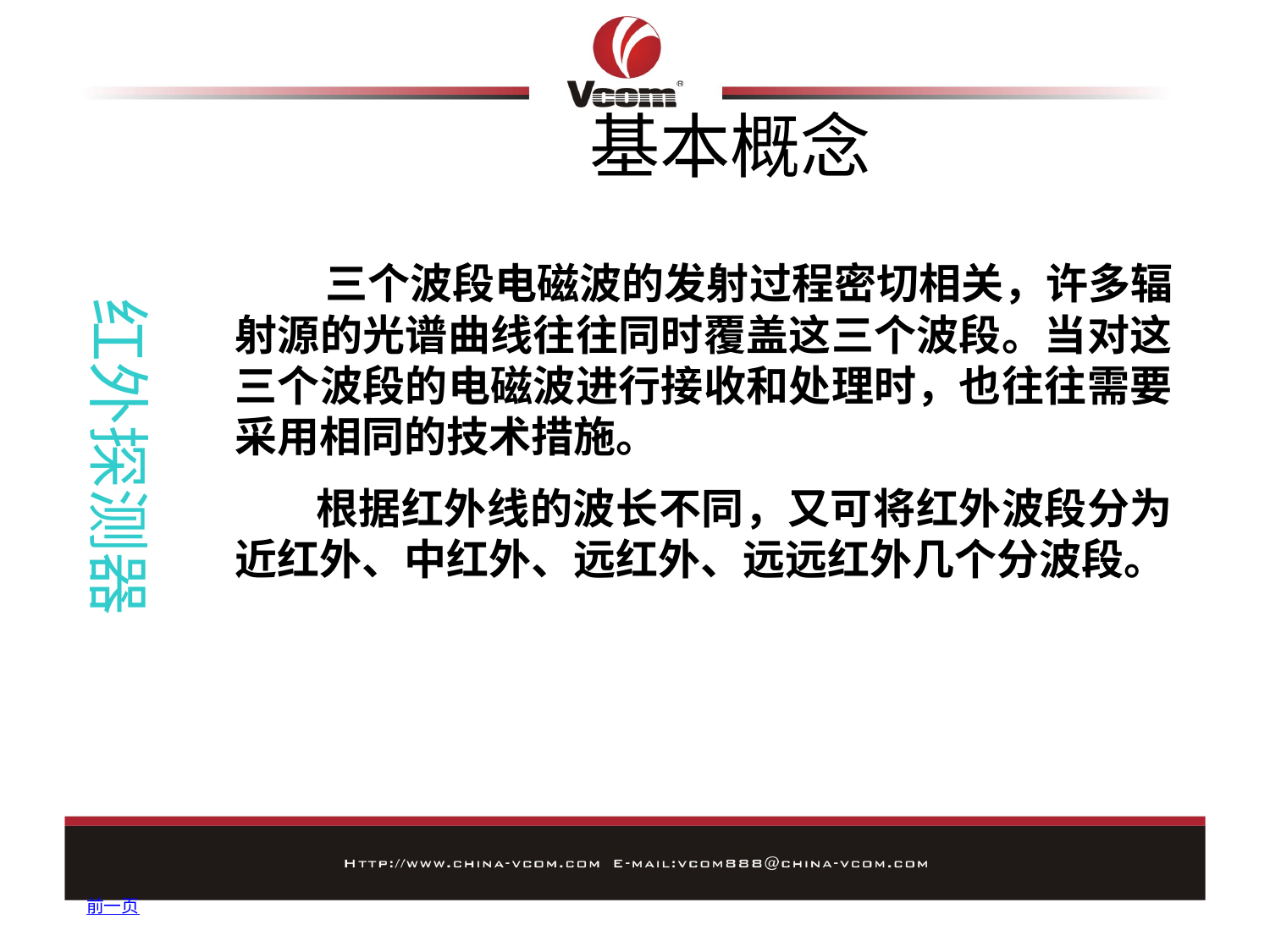

基本概念
       三个波段电磁波的发射过程密切相关，许多辐射源的光谱曲线往往同时覆盖这三个波段。当对这三个波段的电磁波进行接收和处理时，也往往需要采用相同的技术措施。
       根据红外线的波长不同，又可将红外波段分为近红外、中红外、远红外、远远红外几个分波段。
红外探测器
前一页